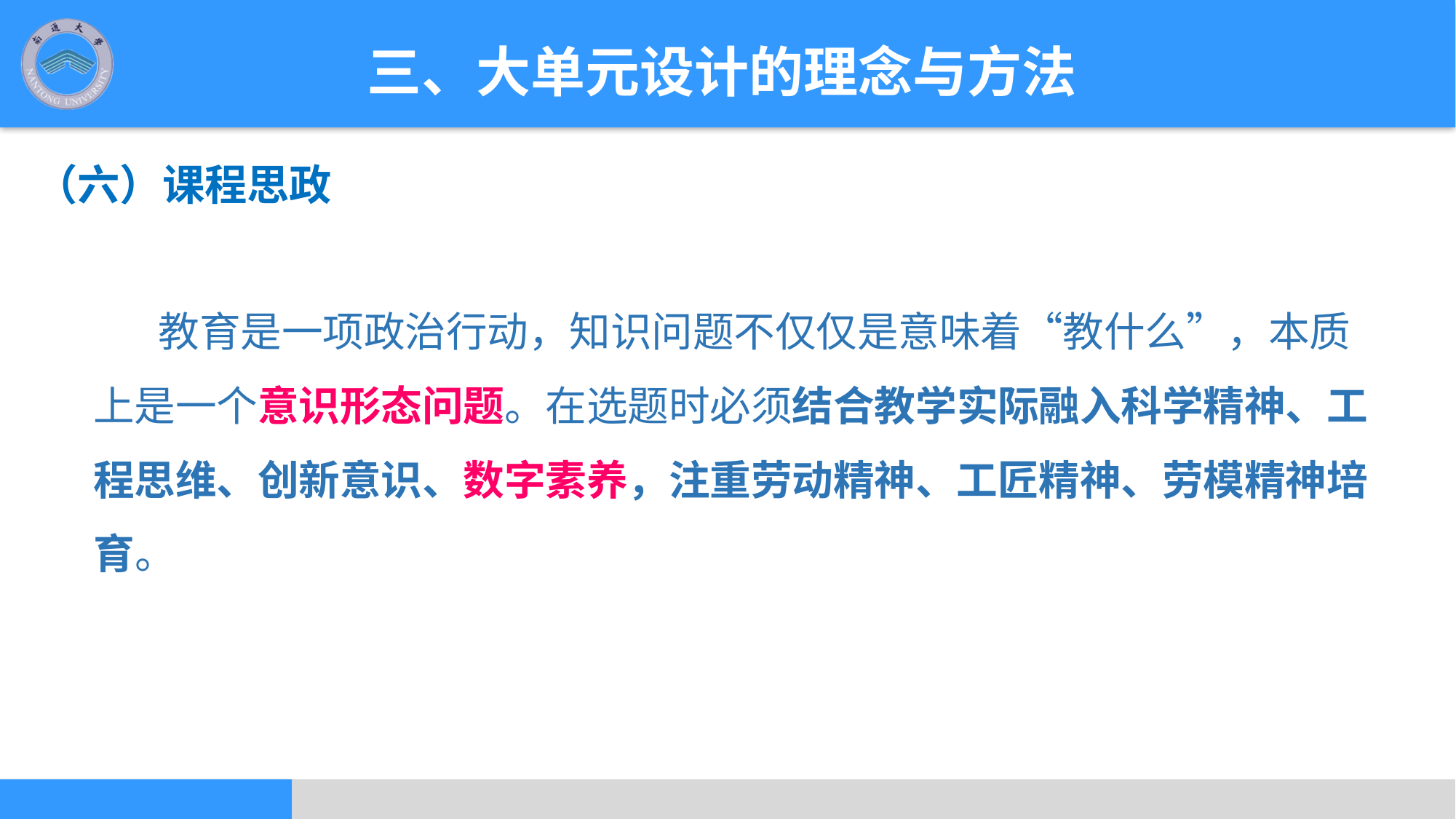

三、大单元设计的理念与方法
（六）课程思政
      教育是一项政治行动，知识问题不仅仅是意味着“教什么”，本质上是一个意识形态问题。在选题时必须结合教学实际融入科学精神、工程思维、创新意识、数字素养，注重劳动精神、工匠精神、劳模精神培育。